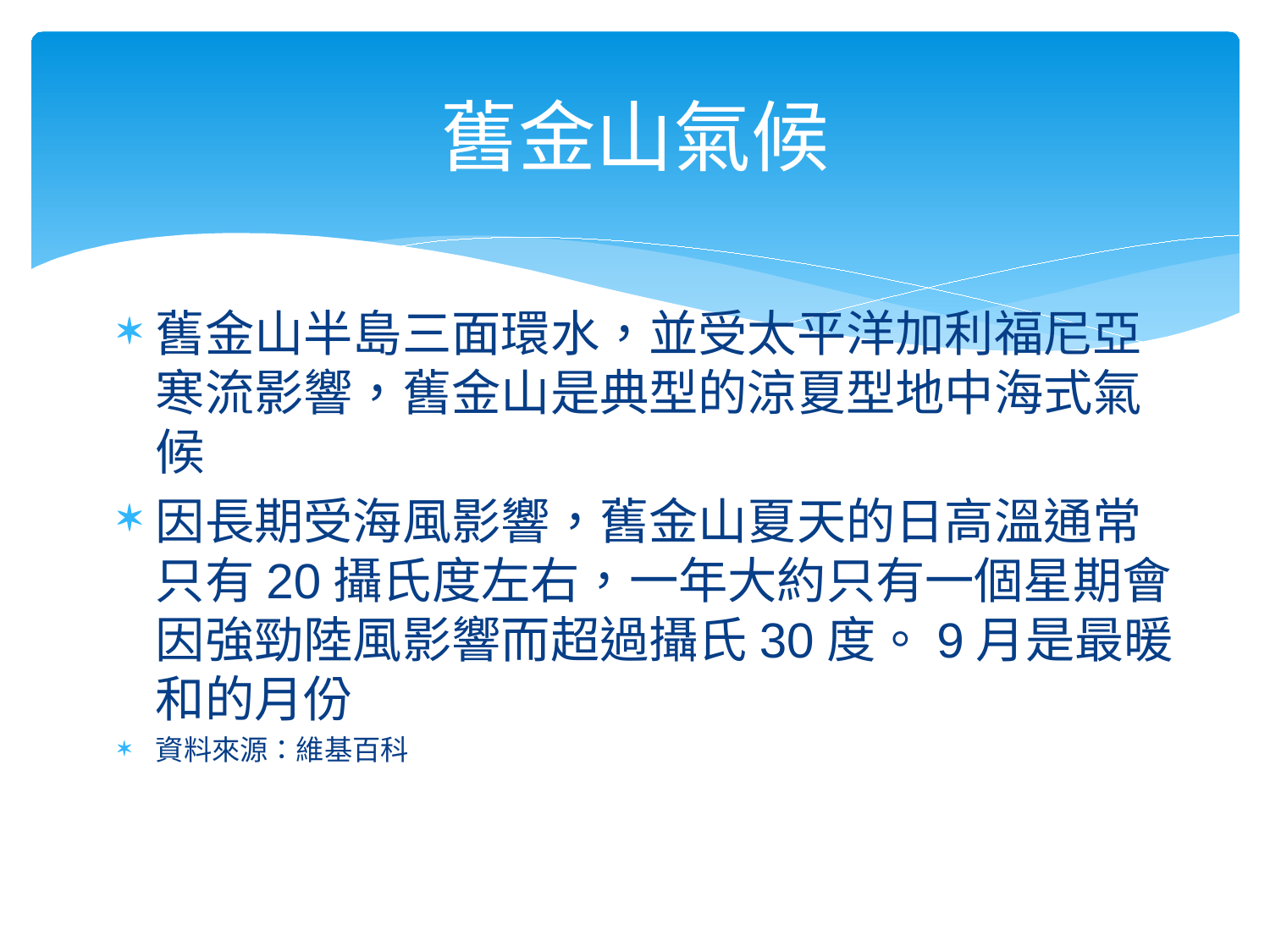

# 舊金山氣候
舊金山半島三面環水，並受太平洋加利福尼亞寒流影響，舊金山是典型的涼夏型地中海式氣候
因長期受海風影響，舊金山夏天的日高溫通常只有20攝氏度左右，一年大約只有一個星期會因強勁陸風影響而超過攝氏30度。9月是最暖和的月份
資料來源：維基百科